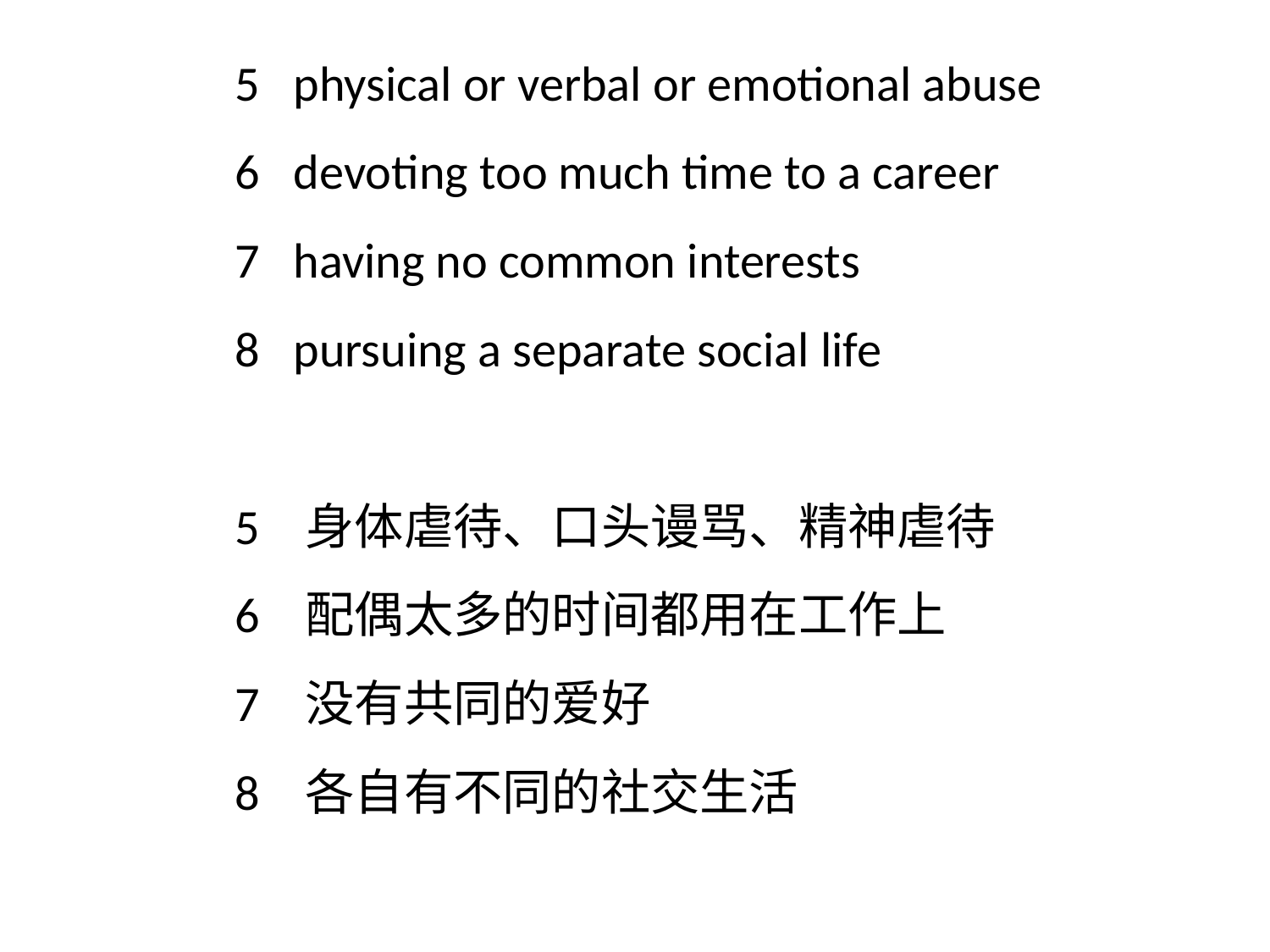

# 5   physical or verbal or emotional abuse 6   devoting too much time to a career 7   having no common interests 8   pursuing a separate social life 5   身体虐待、口头谩骂、精神虐待 6   配偶太多的时间都用在工作上 7   没有共同的爱好 8   各自有不同的社交生活